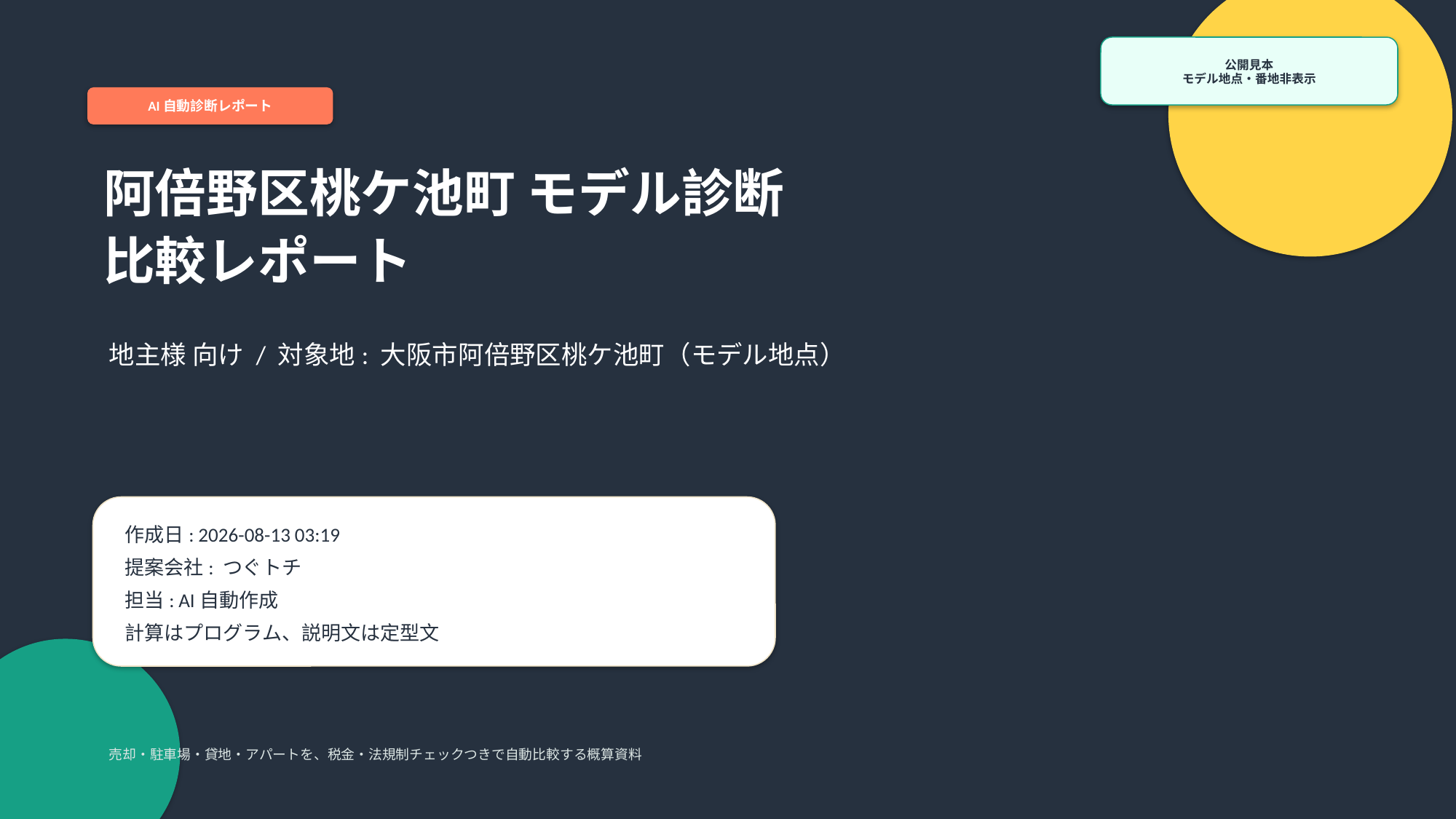

公開見本
モデル地点・番地非表示
AI自動診断レポート
阿倍野区桃ケ池町 モデル診断
比較レポート
地主様 向け / 対象地: 大阪市阿倍野区桃ケ池町（モデル地点）
作成日: 2026-08-13 03:19
提案会社: つぐトチ
担当: AI自動作成
計算はプログラム、説明文は定型文

売却・駐車場・貸地・アパートを、税金・法規制チェックつきで自動比較する概算資料